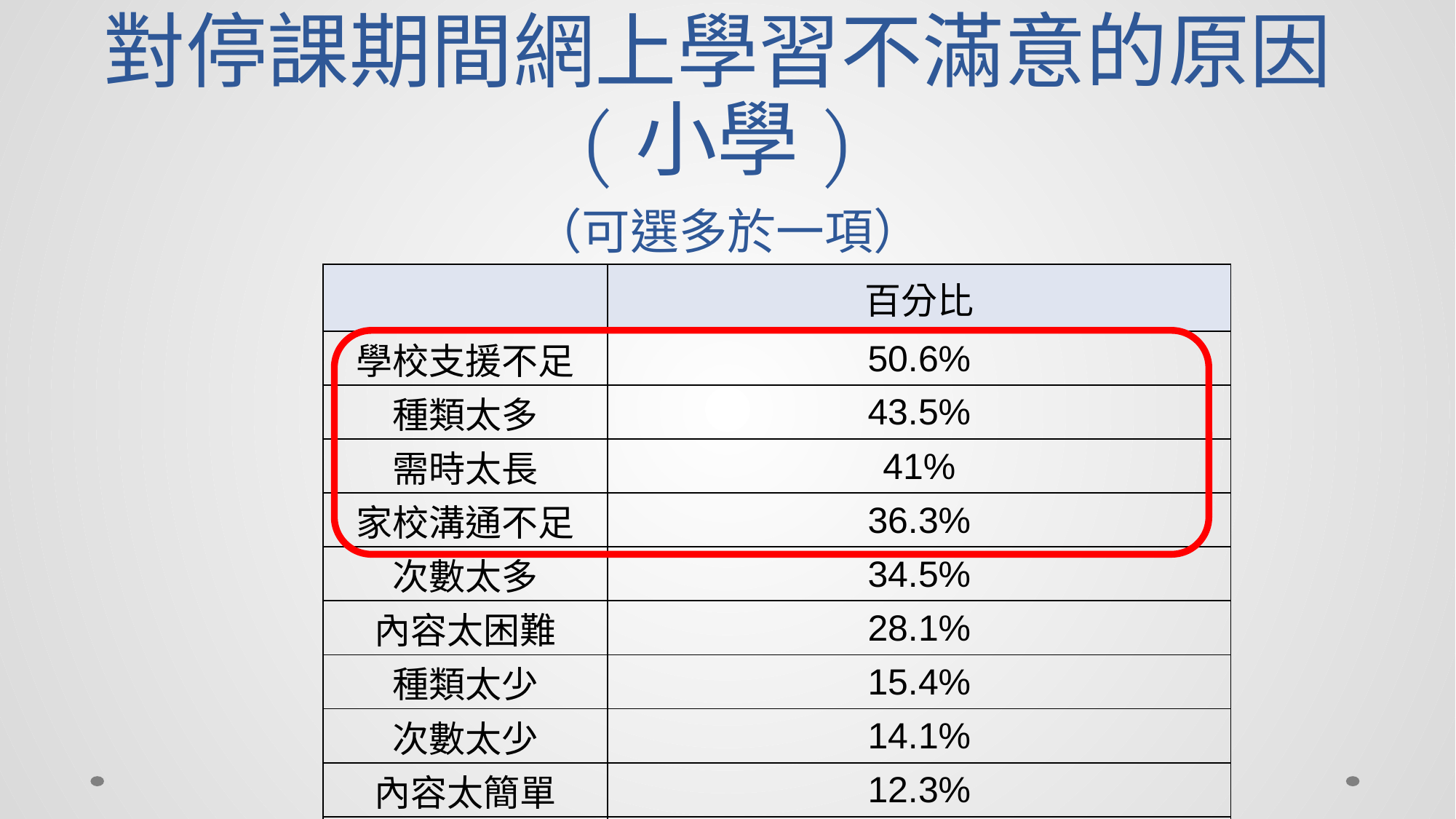

# 對停課期間網上學習不滿意的原因(小學)
（可選多於一項）
|  | 百分比 |
| --- | --- |
| 學校支援不足 | 50.6% |
| 種類太多 | 43.5% |
| 需時太長 | 41% |
| 家校溝通不足 | 36.3% |
| 次數太多 | 34.5% |
| 內容太困難 | 28.1% |
| 種類太少 | 15.4% |
| 次數太少 | 14.1% |
| 內容太簡單 | 12.3% |
| 需時太短 | 10% |